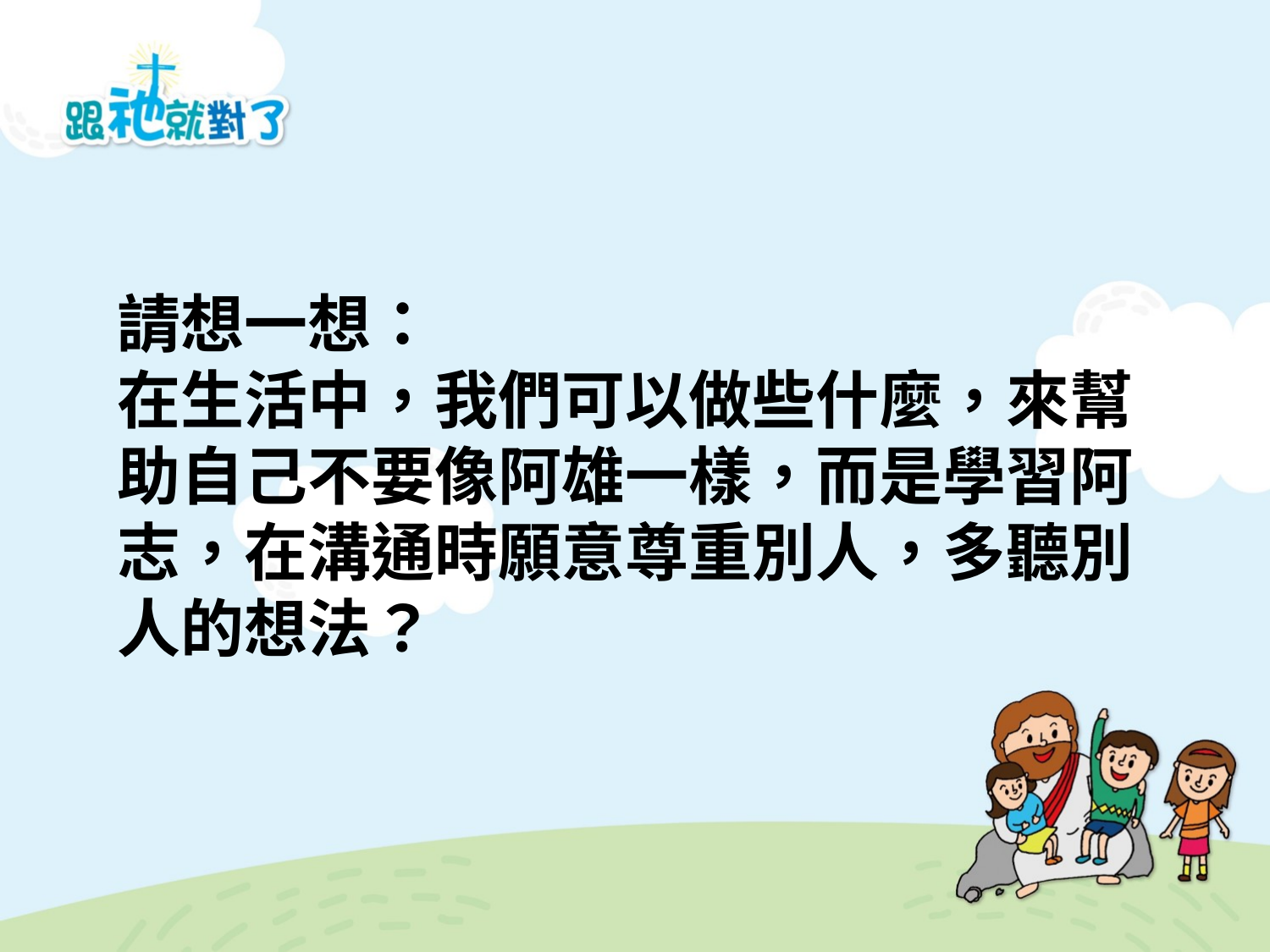

請想一想：
在生活中，我們可以做些什麼，來幫助自己不要像阿雄一樣，而是學習阿志，在溝通時願意尊重別人，多聽別人的想法？